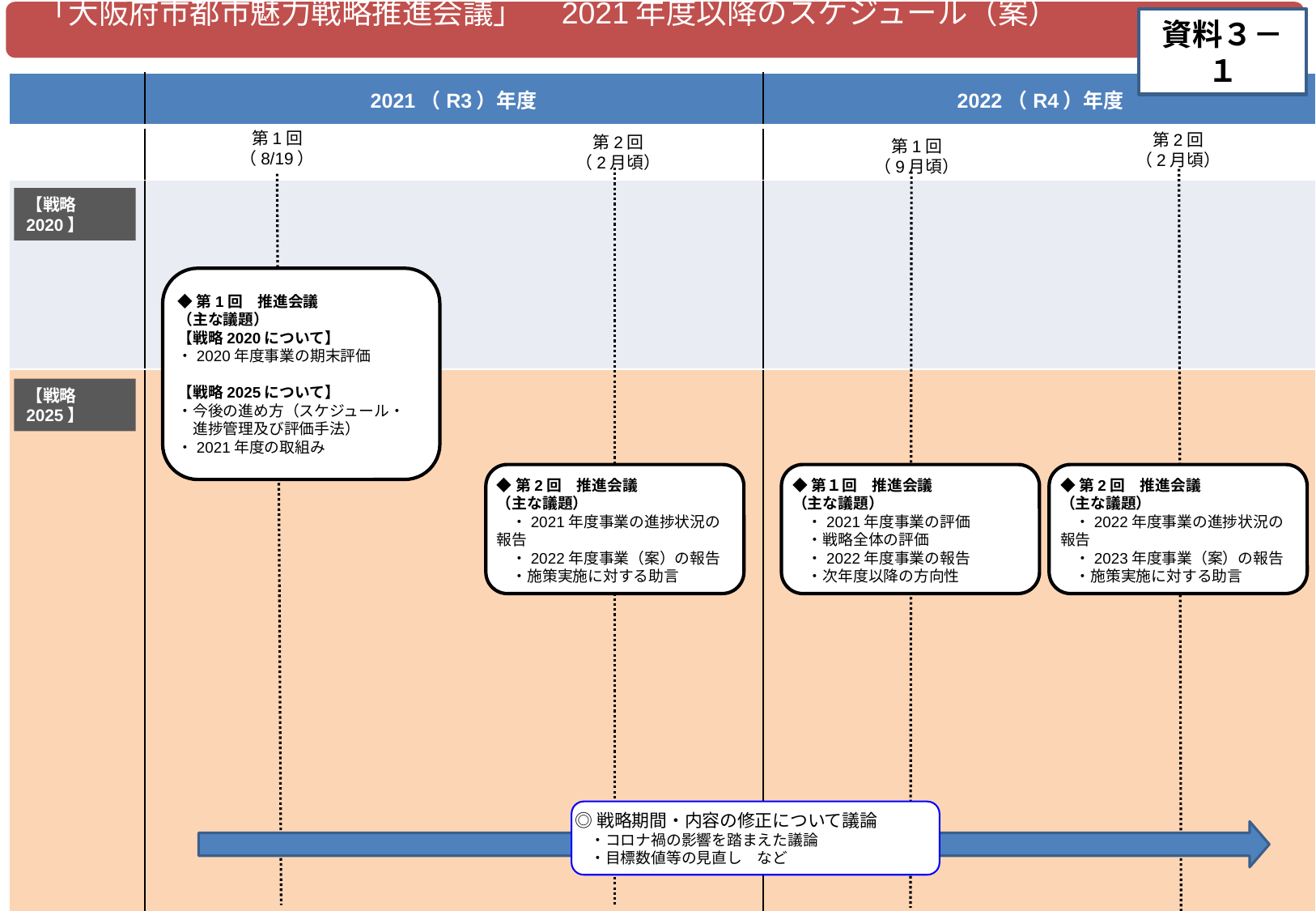

「大阪府市都市魅力戦略推進会議」　2021年度以降のスケジュール（案）
資料３－１
|  | 2021（R3）年度 | 2022（R4）年度 |
| --- | --- | --- |
|  |  |  |
|  |  |  |
|  |  |  |
第1回
（8/19）
第2回
（2月頃）
第2回
（2月頃）
第1回
（9月頃）
【戦略2020】
◆第1回　推進会議
（主な議題）
【戦略2020について】
・2020年度事業の期末評価

【戦略2025について】
・今後の進め方（スケジュール・
　進捗管理及び評価手法）
・2021年度の取組み
【戦略2025】
◆第2回　推進会議
（主な議題）
　・2021年度事業の進捗状況の報告
　・2022年度事業（案）の報告
　・施策実施に対する助言

◆第１回　推進会議
（主な議題）
　・2021年度事業の評価
　・戦略全体の評価
　・2022年度事業の報告
　・次年度以降の方向性
◆第2回　推進会議
（主な議題）
　・2022年度事業の進捗状況の報告
　・2023年度事業（案）の報告
　・施策実施に対する助言

◎戦略期間・内容の修正について議論
　・コロナ禍の影響を踏まえた議論
　・目標数値等の見直し　など